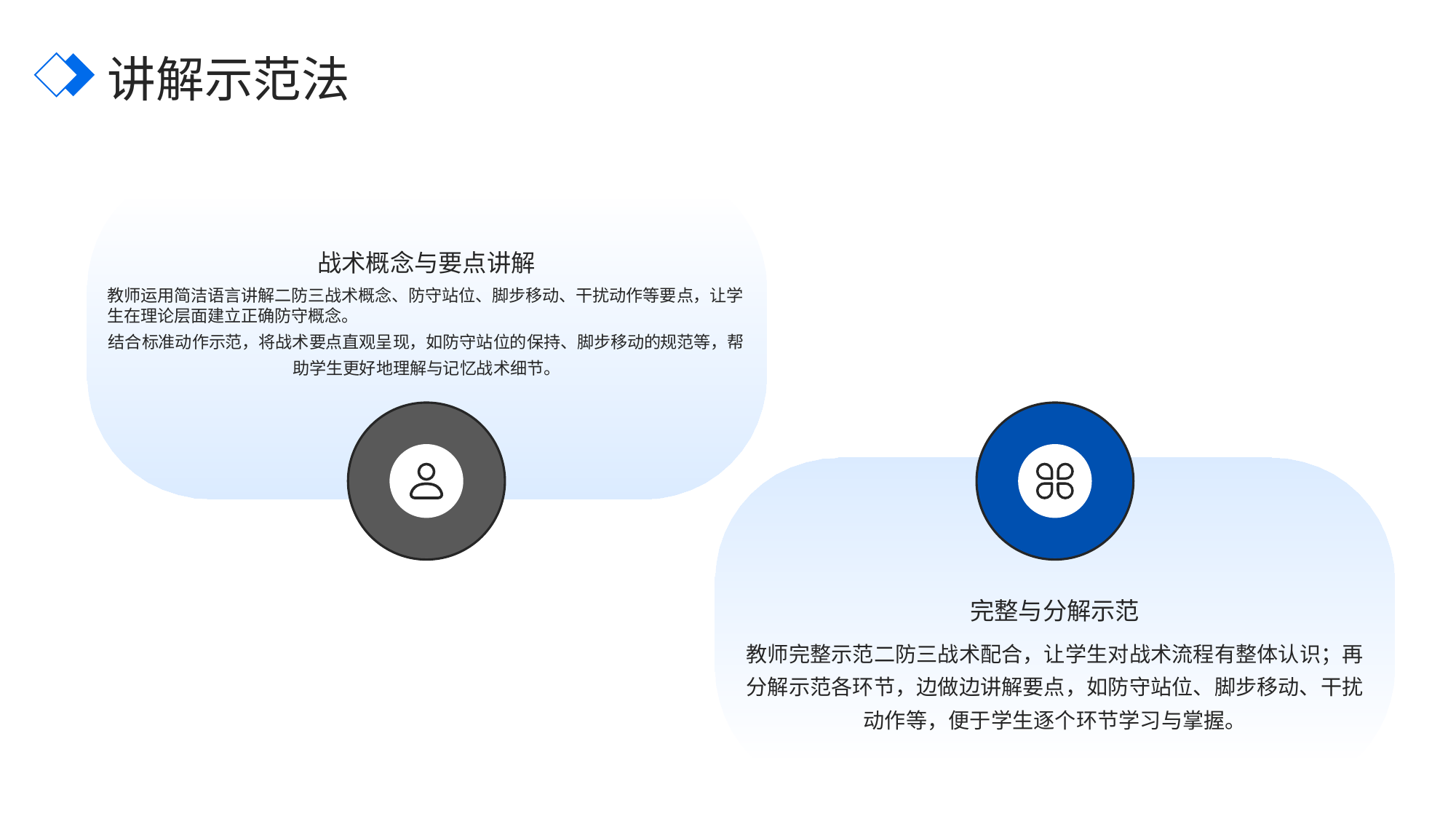

讲解示范法

战术概念与要点讲解
教师运用简洁语言讲解二防三战术概念、防守站位、脚步移动、干扰动作等要点，让学生在理论层面建立正确防守概念。
结合标准动作示范，将战术要点直观呈现，如防守站位的保持、脚步移动的规范等，帮助学生更好地理解与记忆战术细节。

完整与分解示范
教师完整示范二防三战术配合，让学生对战术流程有整体认识；再分解示范各环节，边做边讲解要点，如防守站位、脚步移动、干扰动作等，便于学生逐个环节学习与掌握。